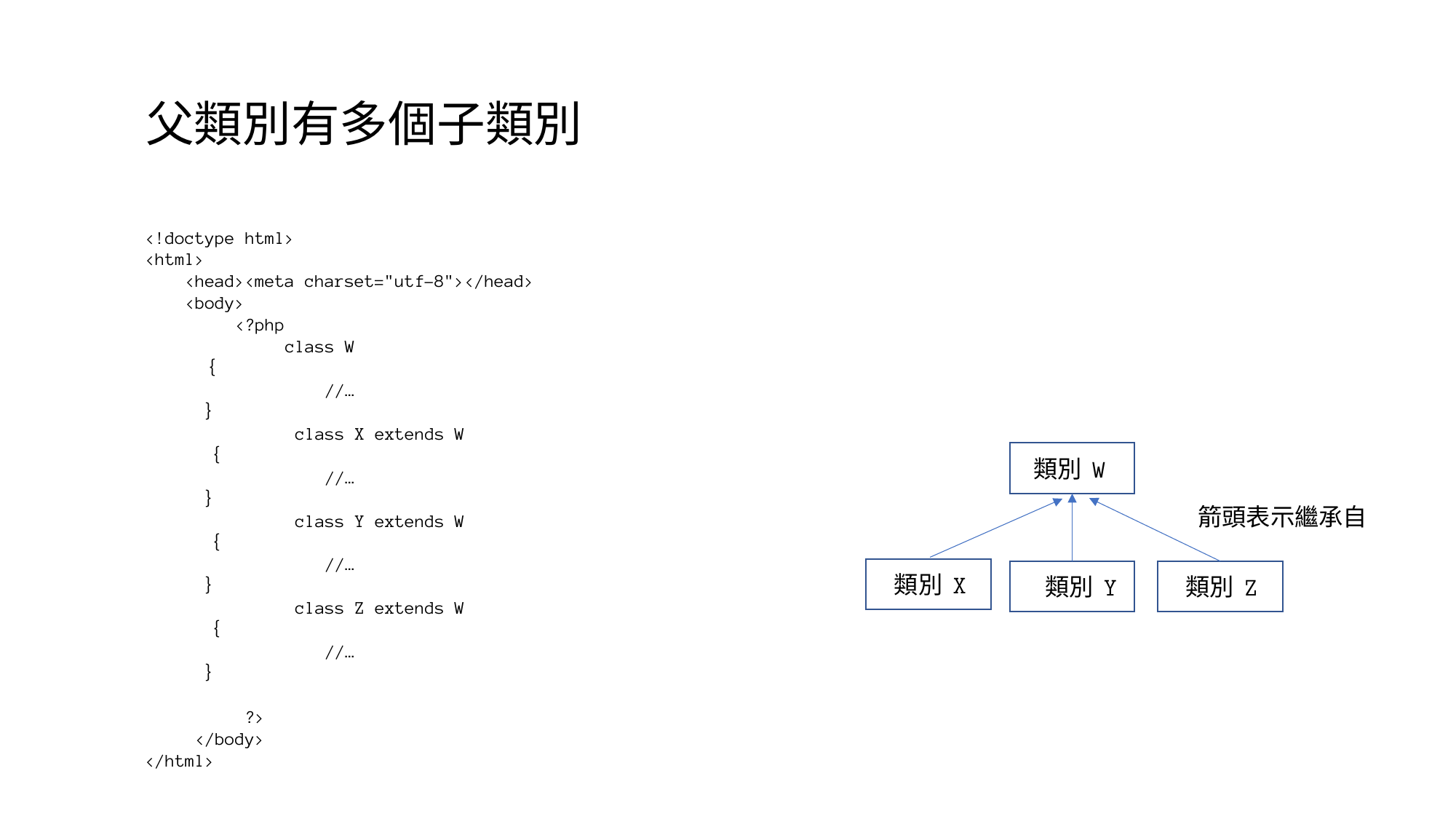

# 父類別有多個子類別
<!doctype html>
<html>
    <head><meta charset="utf-8"></head>
    <body>
         <?php
              class W
            ｛
                  //…
              ｝
               class X extends W
             ｛
                  //…
              ｝
               class Y extends W
             ｛
                  //…
              ｝
               class Z extends W
             ｛
                  //…
              ｝

          ?>
     </body>
</html>

類別 W
箭頭表示繼承自

類別 X

類別 Y
類別 Z